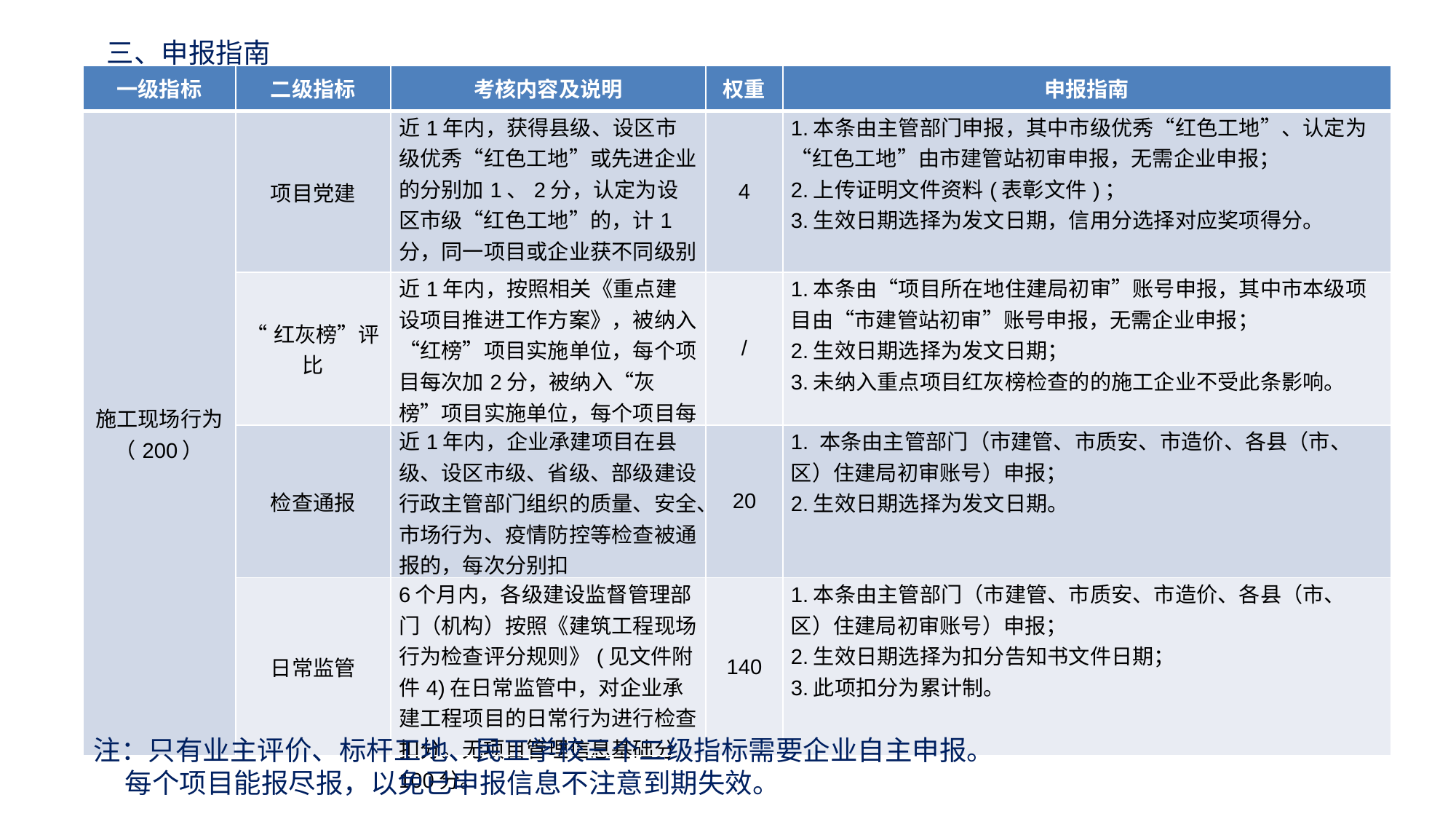

三、申报指南

| 一级指标 | 二级指标 | 考核内容及说明 | 权重 | 申报指南 |
| --- | --- | --- | --- | --- |
| 施工现场行为（200） | 项目党建 | 近1年内，获得县级、设区市级优秀“红色工地”或先进企业的分别加1、2分，认定为设区市级“红色工地”的，计1分，同一项目或企业获不同级别的以最高分计。 | 4 | 1.本条由主管部门申报，其中市级优秀“红色工地”、认定为“红色工地”由市建管站初审申报，无需企业申报； 2.上传证明文件资料(表彰文件)； 3.生效日期选择为发文日期，信用分选择对应奖项得分。 |
|  | “红灰榜”评比 | 近1年内，按照相关《重点建设项目推进工作方案》，被纳入“红榜”项目实施单位，每个项目每次加2分，被纳入“灰榜”项目实施单位，每个项目每次扣2 分，以加扣分汇总结果得分。 | / | 1.本条由“项目所在地住建局初审”账号申报，其中市本级项目由“市建管站初审”账号申报，无需企业申报； 2.生效日期选择为发文日期； 3.未纳入重点项目红灰榜检查的的施工企业不受此条影响。 |
|  | 检查通报 | 近1年内，企业承建项目在县级、设区市级、省级、部级建设行政主管部门组织的质量、安全、市场行为、疫情防控等检查被通报的，每次分别扣2、4、6、8分。 | 20 | 1. 本条由主管部门（市建管、市质安、市造价、各县（市、区）住建局初审账号）申报； 2.生效日期选择为发文日期。 |
|  | 日常监管 | 6个月内，各级建设监督管理部门（机构）按照《建筑工程现场行为检查评分规则》(见文件附件4)在日常监管中，对企业承建工程项目的日常行为进行检查扣分。无项目管理信息基础分100分。 | 140 | 1.本条由主管部门（市建管、市质安、市造价、各县（市、区）住建局初审账号）申报； 2.生效日期选择为扣分告知书文件日期； 3.此项扣分为累计制。 |
注：只有业主评价、标杆工地、民工学校三个二级指标需要企业自主申报。
    每个项目能报尽报，以免已申报信息不注意到期失效。